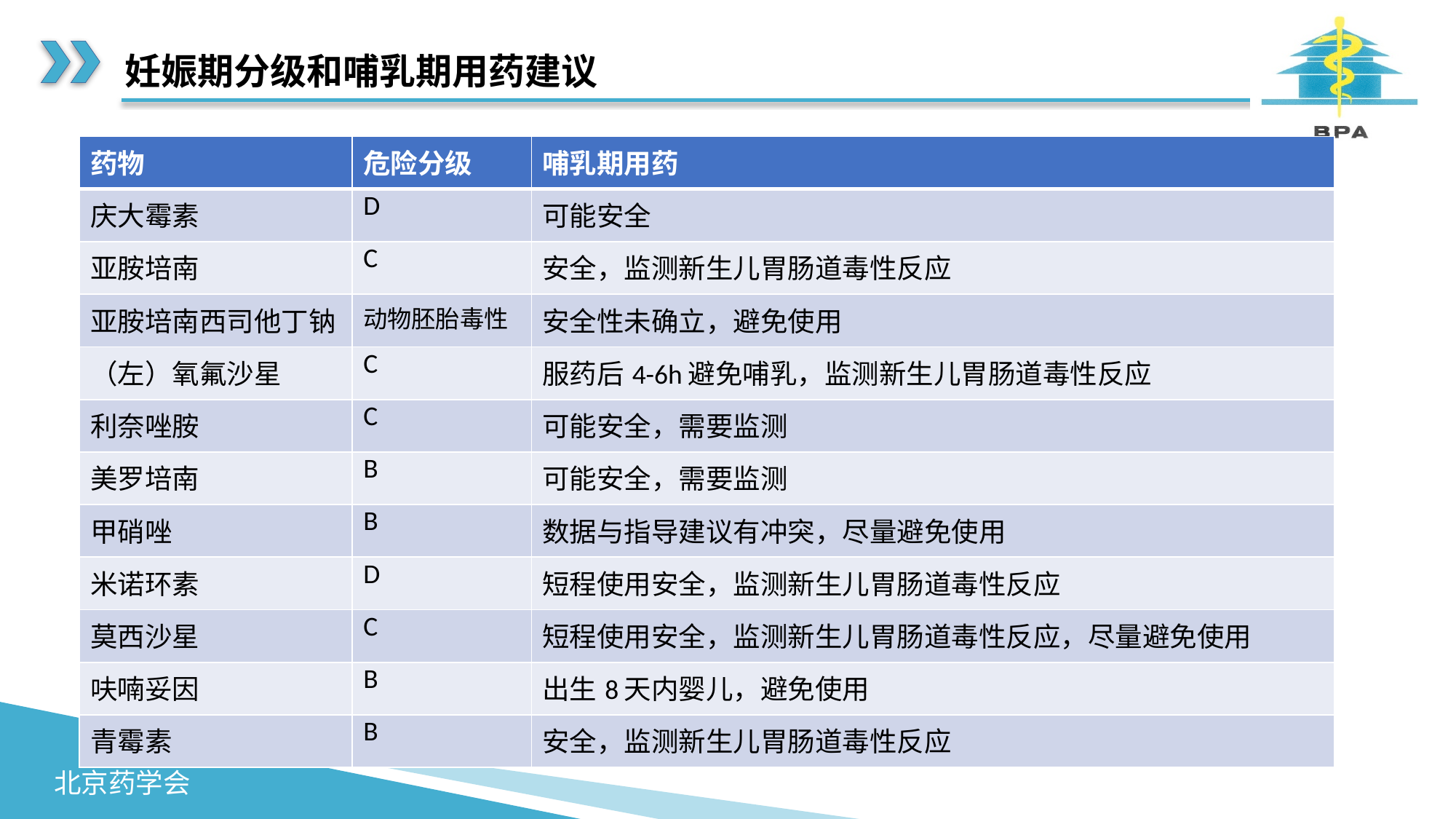

# 妊娠期分级和哺乳期用药建议
| 药物 | 危险分级 | 哺乳期用药 |
| --- | --- | --- |
| 庆大霉素 | D | 可能安全 |
| 亚胺培南 | C | 安全，监测新生儿胃肠道毒性反应 |
| 亚胺培南西司他丁钠 | 动物胚胎毒性 | 安全性未确立，避免使用 |
| （左）氧氟沙星 | C | 服药后4-6h避免哺乳，监测新生儿胃肠道毒性反应 |
| 利奈唑胺 | C | 可能安全，需要监测 |
| 美罗培南 | B | 可能安全，需要监测 |
| 甲硝唑 | B | 数据与指导建议有冲突，尽量避免使用 |
| 米诺环素 | D | 短程使用安全，监测新生儿胃肠道毒性反应 |
| 莫西沙星 | C | 短程使用安全，监测新生儿胃肠道毒性反应，尽量避免使用 |
| 呋喃妥因 | B | 出生8天内婴儿，避免使用 |
| 青霉素 | B | 安全，监测新生儿胃肠道毒性反应 |